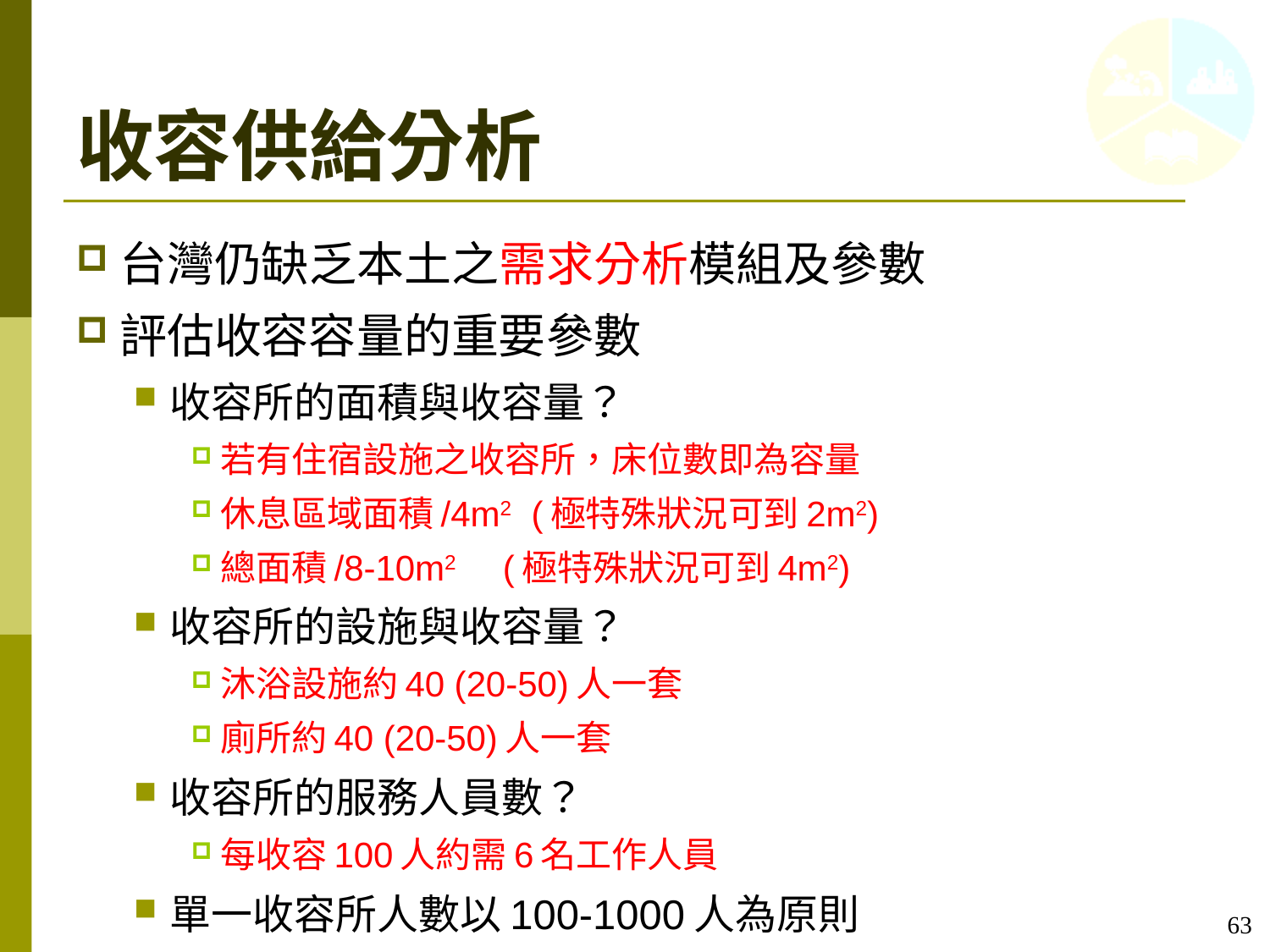

# 收容供給分析
台灣仍缺乏本土之需求分析模組及參數
評估收容容量的重要參數
收容所的面積與收容量？
若有住宿設施之收容所，床位數即為容量
休息區域面積/4m2  (極特殊狀況可到2m2)
總面積/8-10m2　(極特殊狀況可到4m2)
收容所的設施與收容量？
沐浴設施約40 (20-50)人一套
廁所約40 (20-50)人一套
收容所的服務人員數？
每收容100人約需6名工作人員
單一收容所人數以100-1000人為原則
63